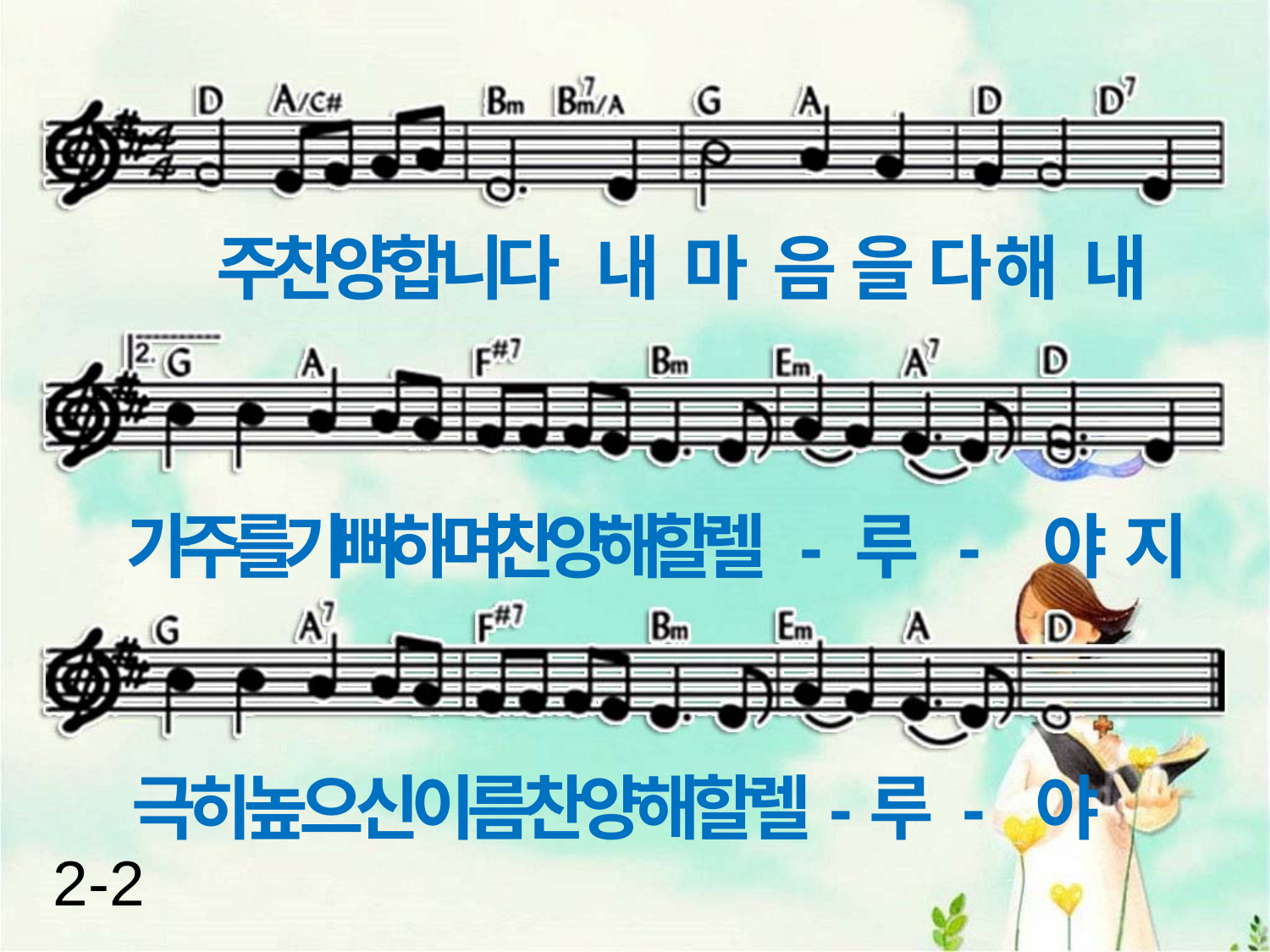

주찬양합니다    내   마   음  을  다 해   내
가주를기뻐하며찬양해할렐  -  루   -      야    지
극히높으신이름찬양해할렐-루 -   야
2-2